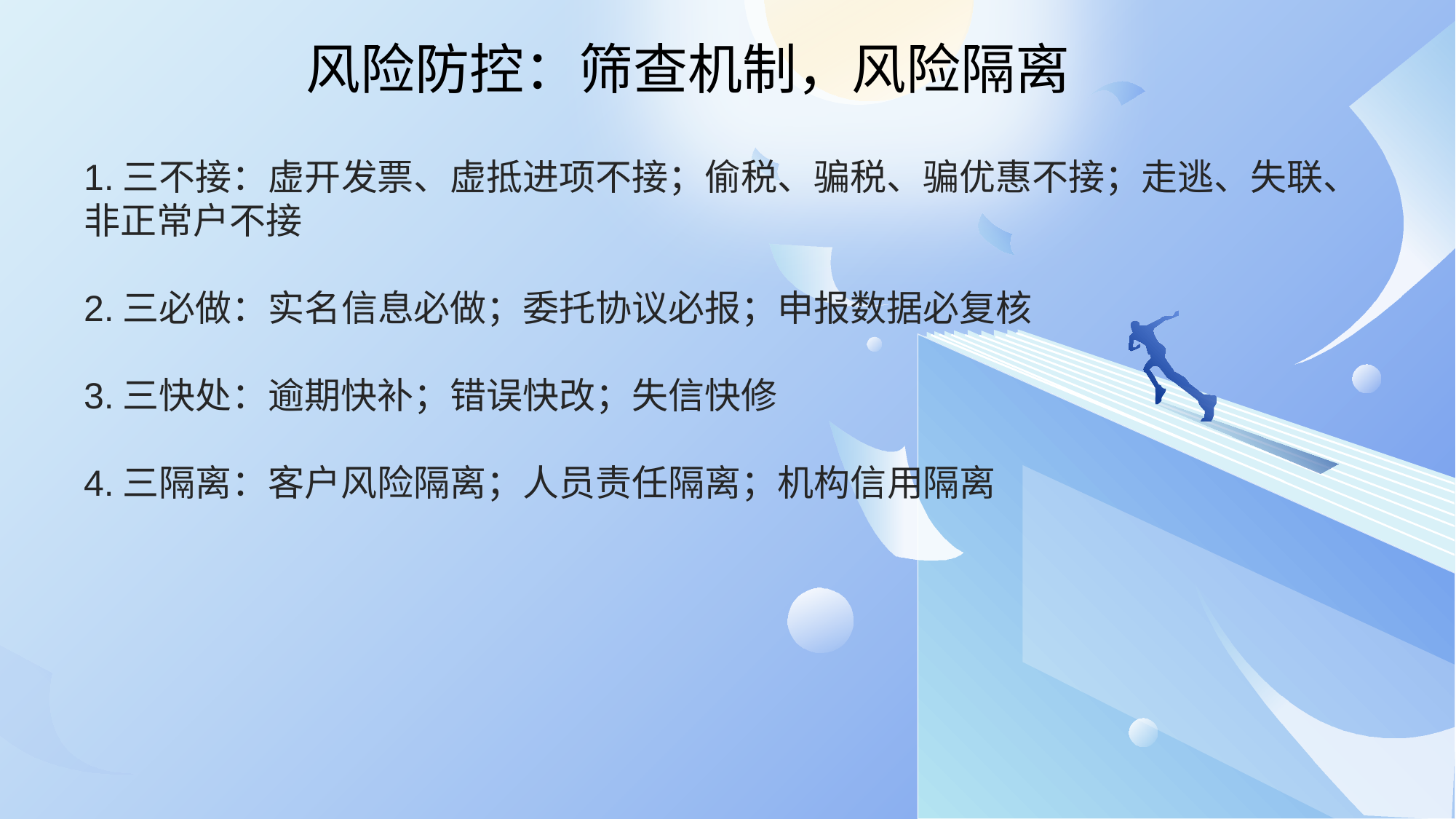

风险防控：筛查机制，风险隔离
1.三不接：虚开发票、虚抵进项不接；偷税、骗税、骗优惠不接；走逃、失联、非正常户不接
2.三必做：实名信息必做；委托协议必报；申报数据必复核
3.三快处：逾期快补；错误快改；失信快修
4.三隔离：客户风险隔离；人员责任隔离；机构信用隔离